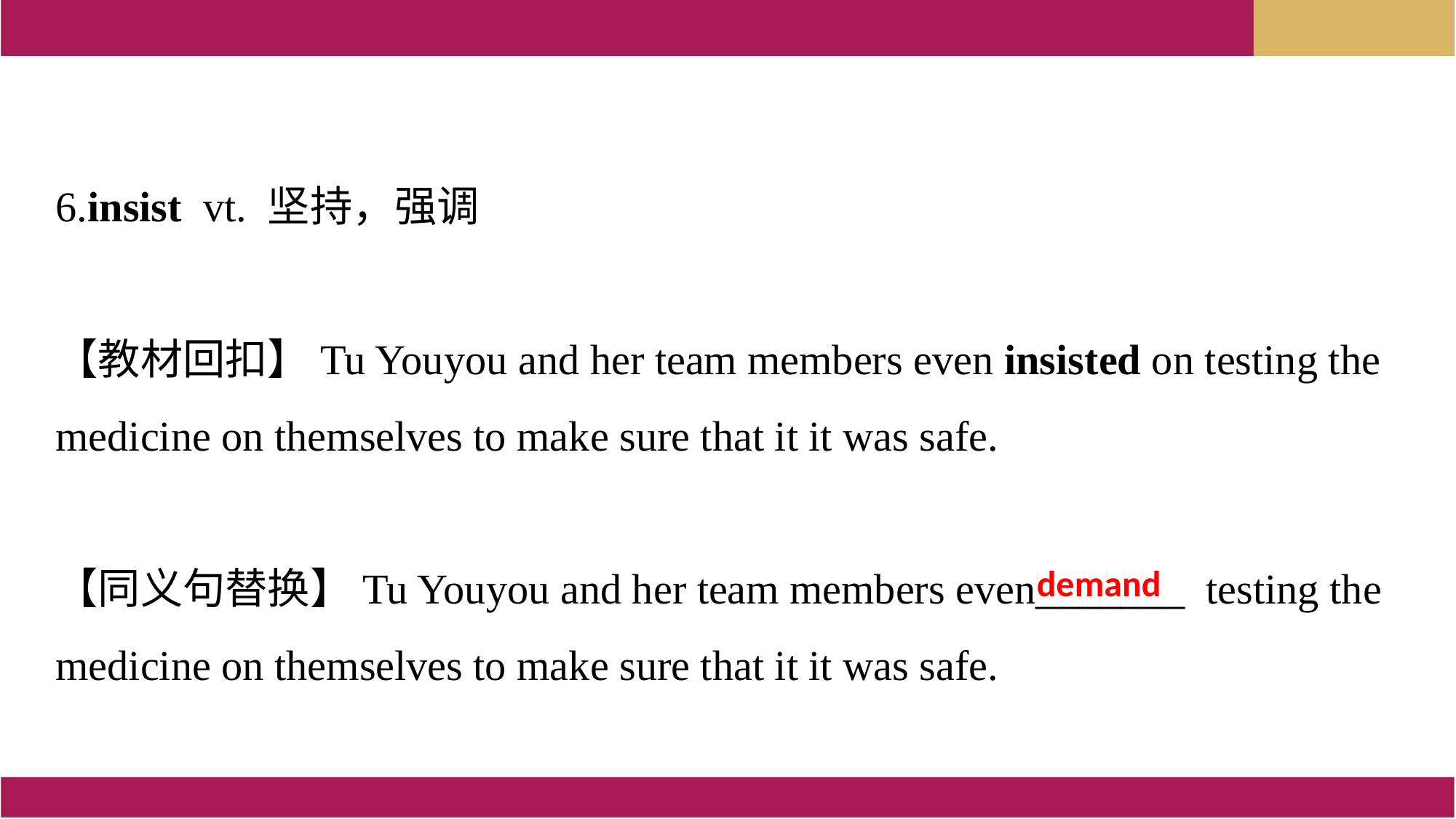

6.insist  vt. 坚持，强调

【教材回扣】Tu Youyou and her team members even insisted on testing the medicine on themselves to make sure that it it was safe.

【同义句替换】Tu Youyou and her team members even_______  testing the medicine on themselves to make sure that it it was safe.

demand